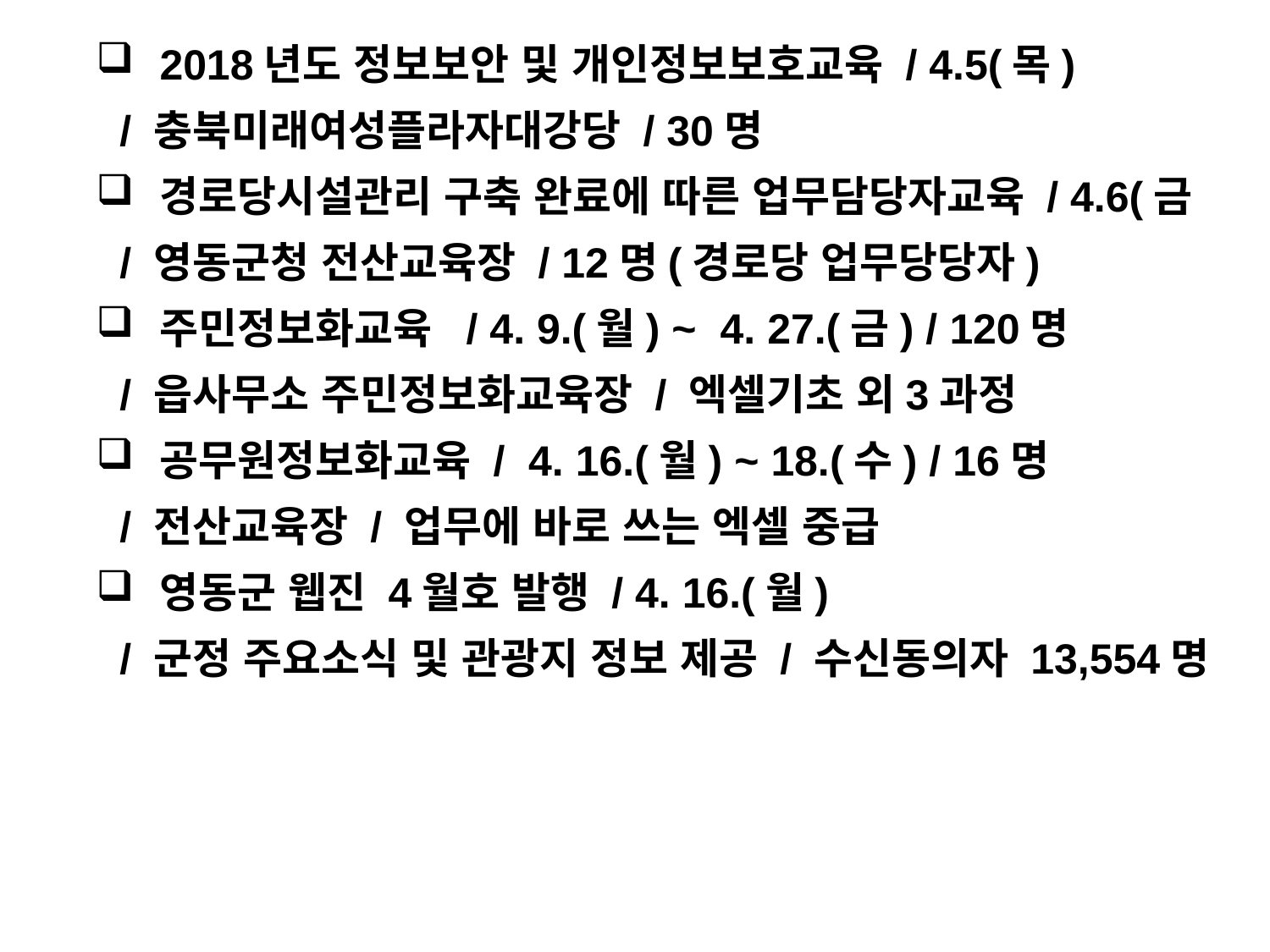

2018년도 정보보안 및 개인정보보호교육 / 4.5(목)
  / 충북미래여성플라자대강당 / 30명
경로당시설관리 구축 완료에 따른 업무담당자교육 / 4.6(금
  / 영동군청 전산교육장 / 12명(경로당 업무당당자)
주민정보화교육  / 4. 9.(월) ~  4. 27.(금) / 120명
  / 읍사무소 주민정보화교육장 / 엑셀기초 외3과정
공무원정보화교육 /  4. 16.(월) ~ 18.(수) / 16명
  / 전산교육장 / 업무에 바로 쓰는 엑셀 중급
영동군 웹진 4월호 발행 / 4. 16.(월)
  / 군정 주요소식 및 관광지 정보 제공 / 수신동의자 13,554명